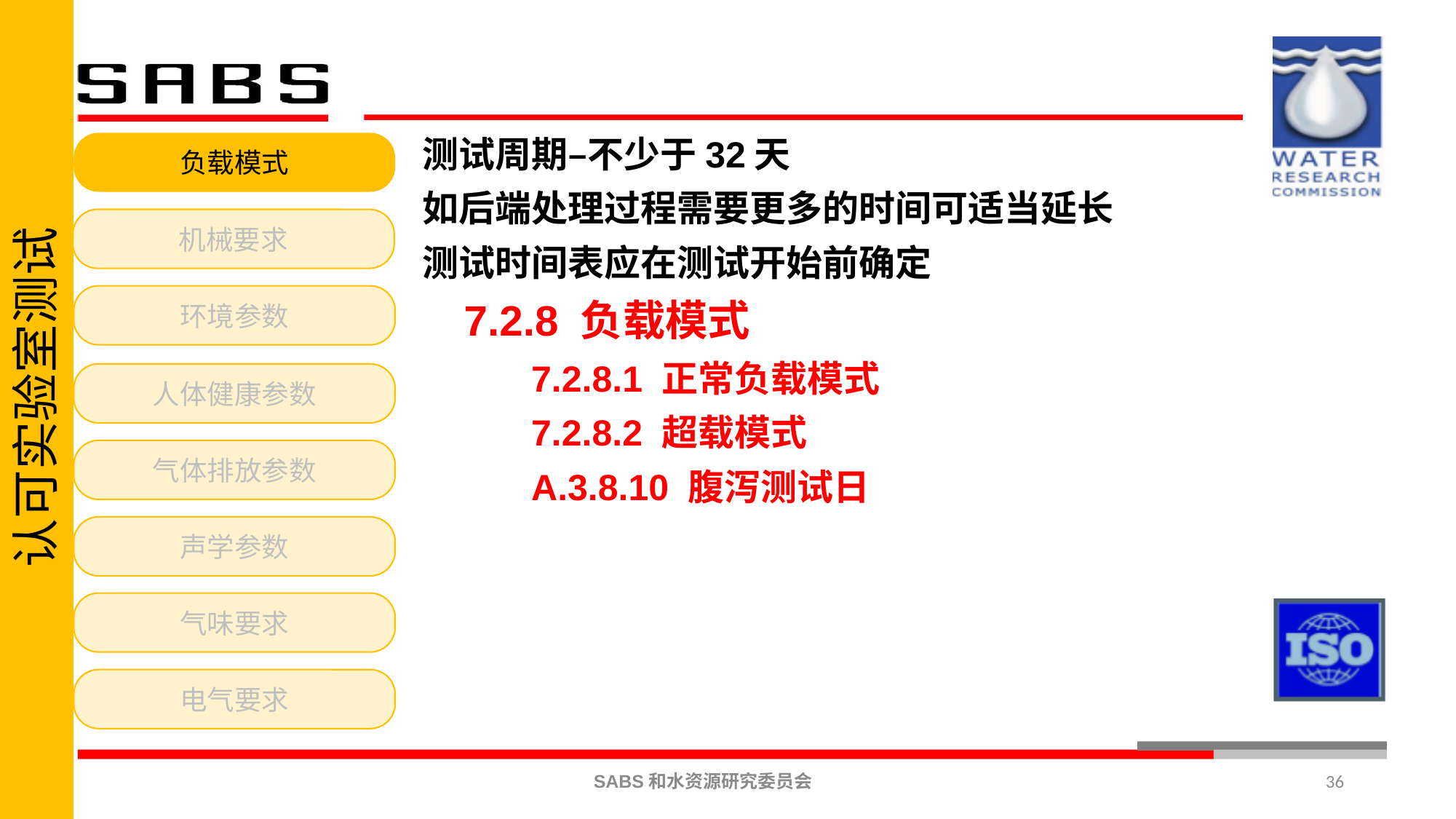

认可实验室测试
测试周期–不少于32天
如后端处理过程需要更多的时间可适当延长
测试时间表应在测试开始前确定
7.2.8 负载模式
7.2.8.1 正常负载模式
7.2.8.2 超载模式
A.3.8.10 腹泻测试日

负载模式
机械要求
环境参数
人体健康参数
气体排放参数
声学参数
气味要求
电气要求
36